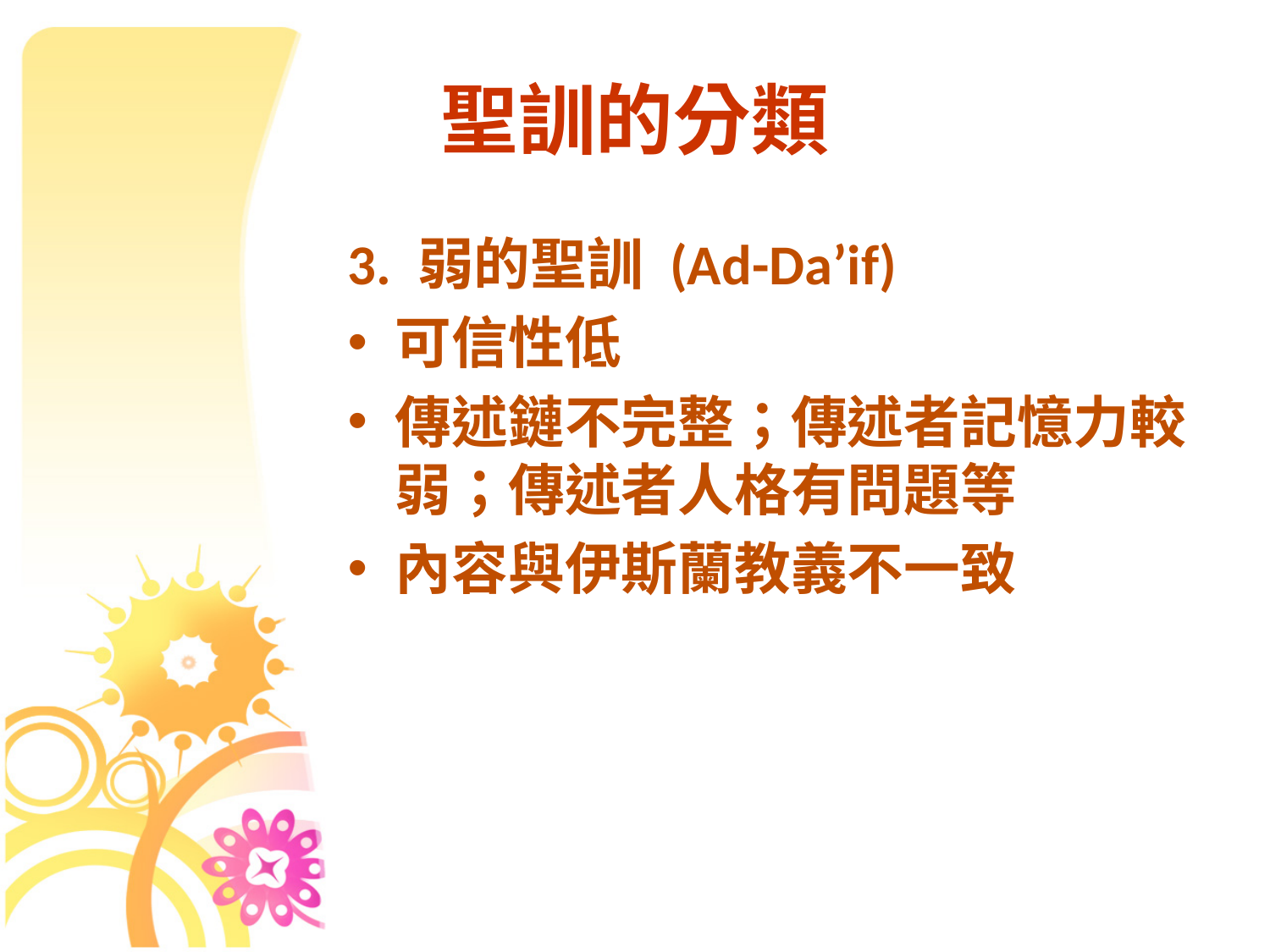

# 聖訓的分類
3. 弱的聖訓 (Ad-Da’if)
可信性低
傳述鏈不完整；傳述者記憶力較弱；傳述者人格有問題等
內容與伊斯蘭教義不一致